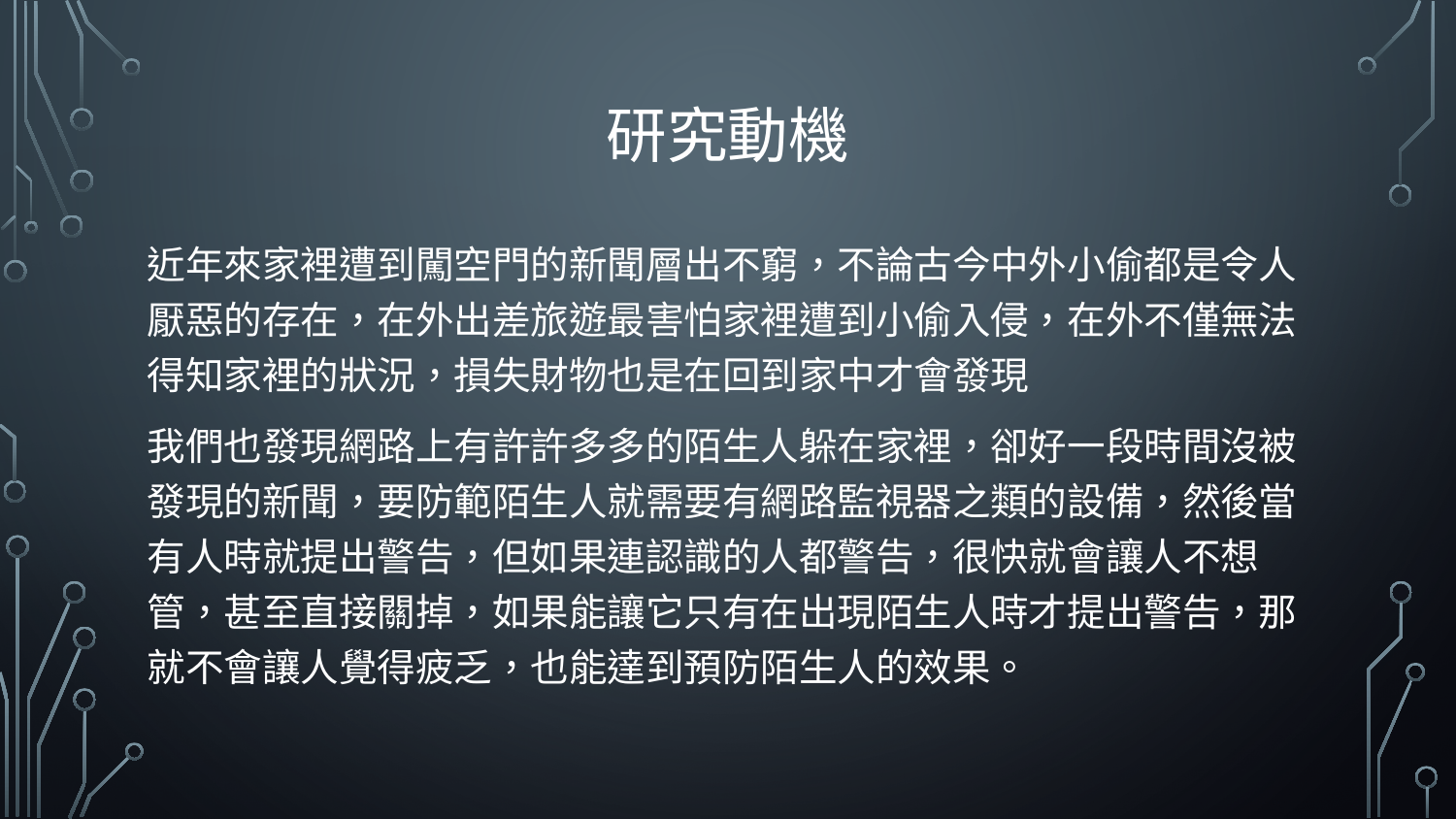

# 研究動機
近年來家裡遭到闖空門的新聞層出不窮，不論古今中外小偷都是令人厭惡的存在，在外出差旅遊最害怕家裡遭到小偷入侵，在外不僅無法得知家裡的狀況，損失財物也是在回到家中才會發現
我們也發現網路上有許許多多的陌生人躲在家裡，卻好一段時間沒被發現的新聞，要防範陌生人就需要有網路監視器之類的設備，然後當有人時就提出警告，但如果連認識的人都警告，很快就會讓人不想管，甚至直接關掉，如果能讓它只有在出現陌生人時才提出警告，那就不會讓人覺得疲乏，也能達到預防陌生人的效果。